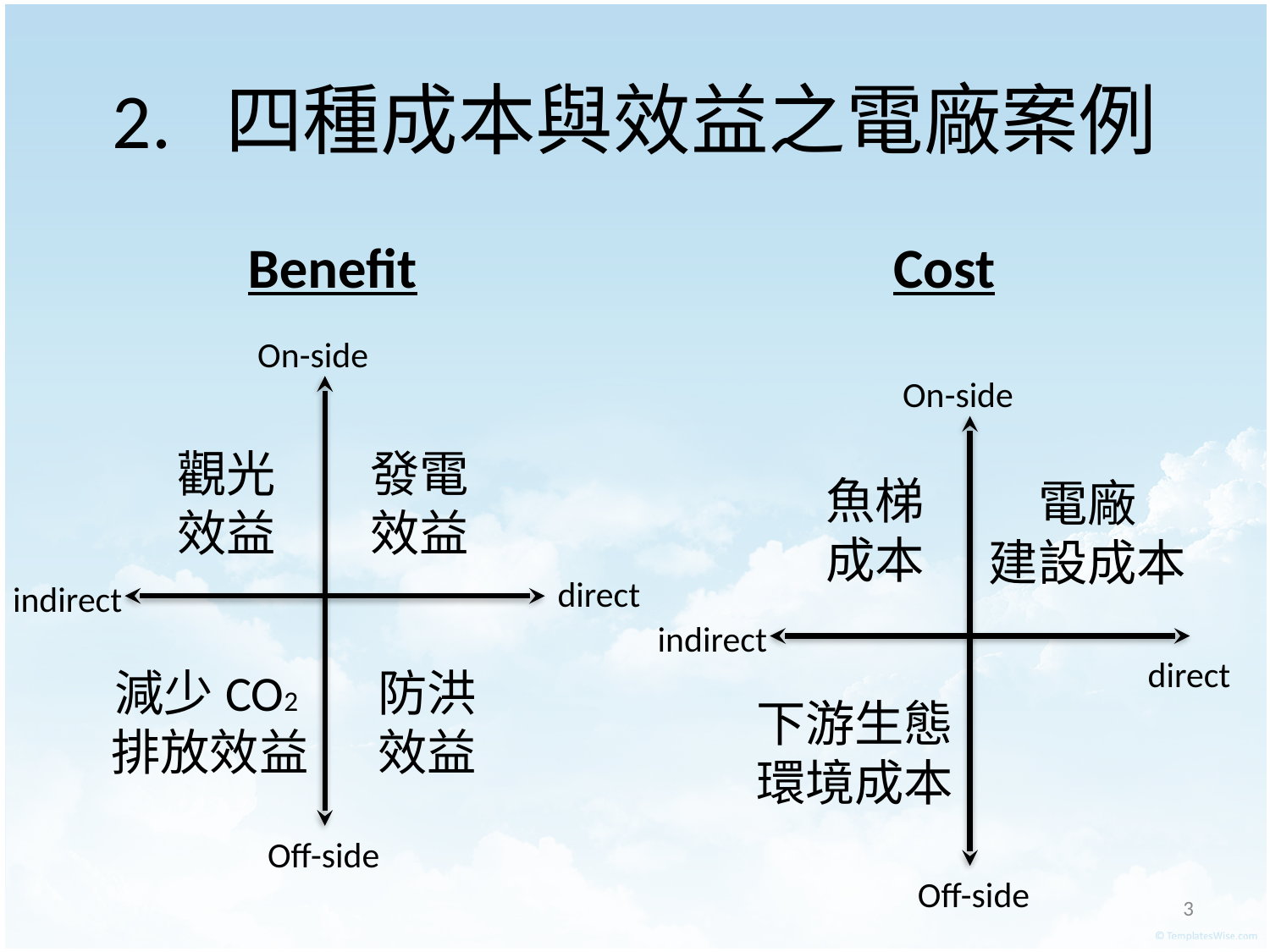

# 2.  四種成本與效益之電廠案例
Benefit
Cost
On-side
On-side
觀光效益
發電
效益
魚梯成本
電廠
建設成本
direct
indirect
indirect
direct
減少CO2排放效益
防洪
效益
下游生態環境成本
Off-side
Off-side
3